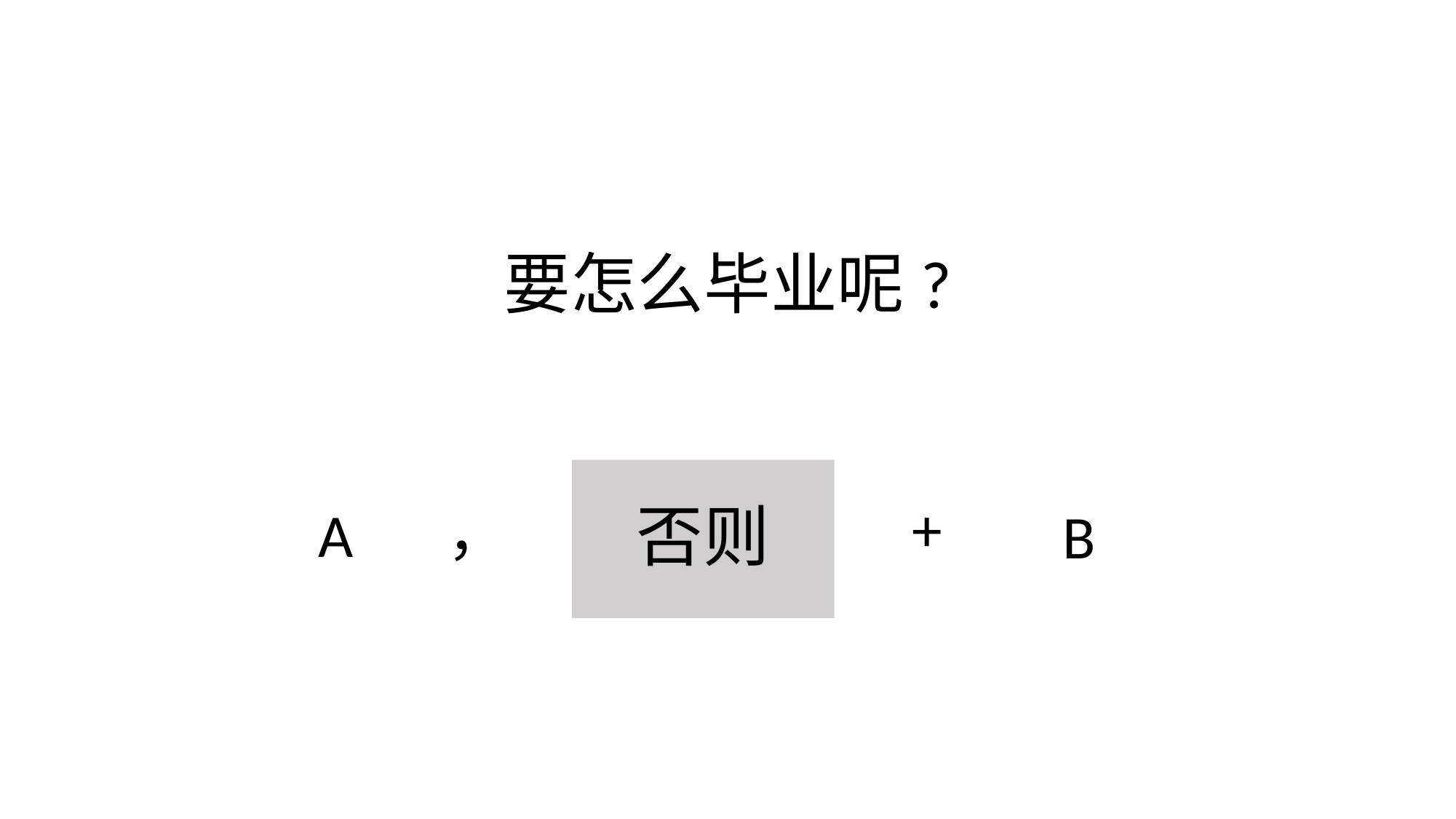

# 要怎么毕业呢?
+
，
A
否则
B